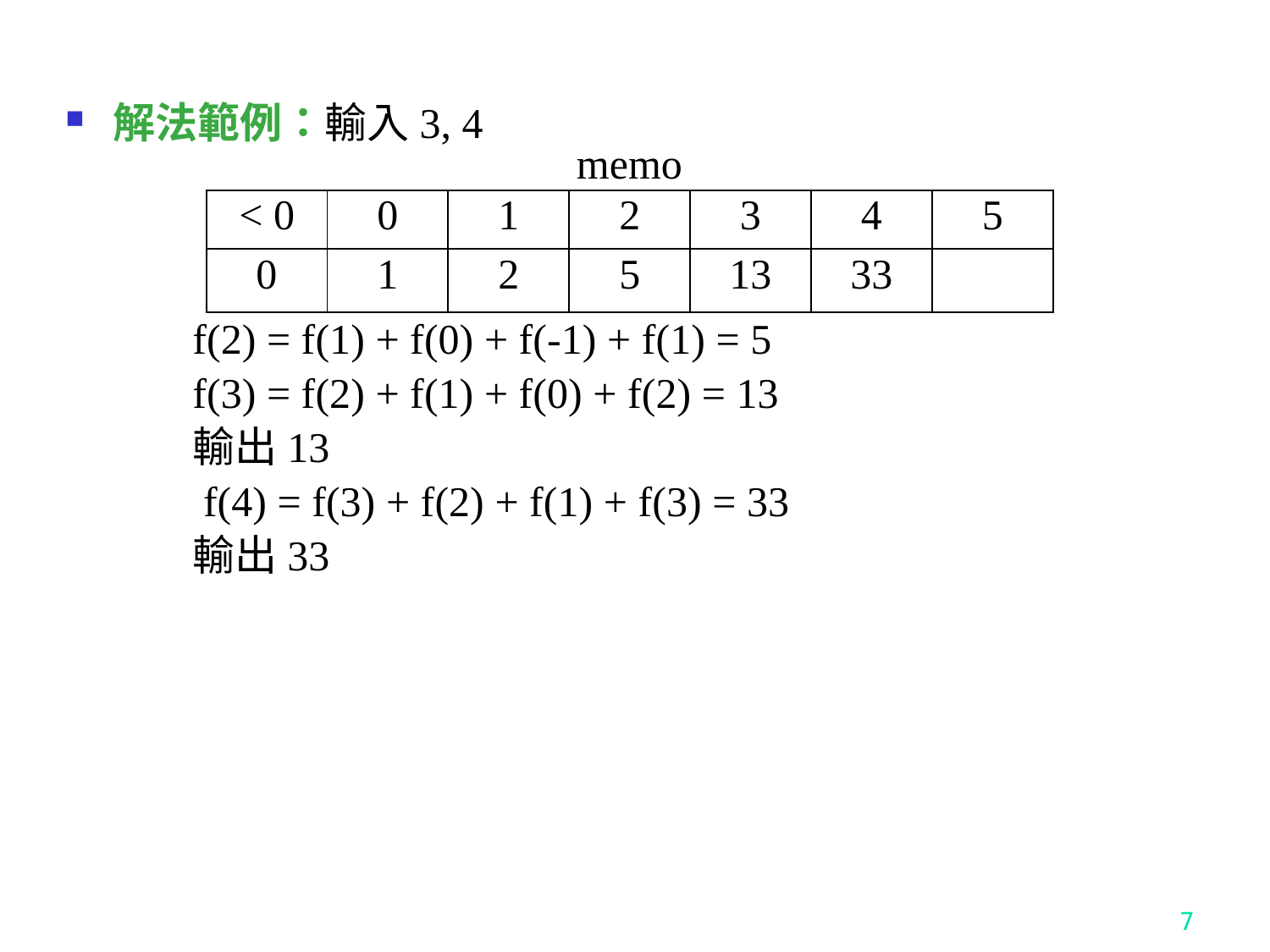

解法範例：輸入3, 4

	f(2) = f(1) + f(0) + f(-1) + f(1) = 5
	f(3) = f(2) + f(1) + f(0) + f(2) = 13
	輸出13
	 f(4) = f(3) + f(2) + f(1) + f(3) = 33
	輸出33

memo
| < 0 | 0 | 1 | 2 | 3 | 4 | 5 |
| --- | --- | --- | --- | --- | --- | --- |
| 0 | 1 | 2 | 5 | 13 | 33 |  |
7